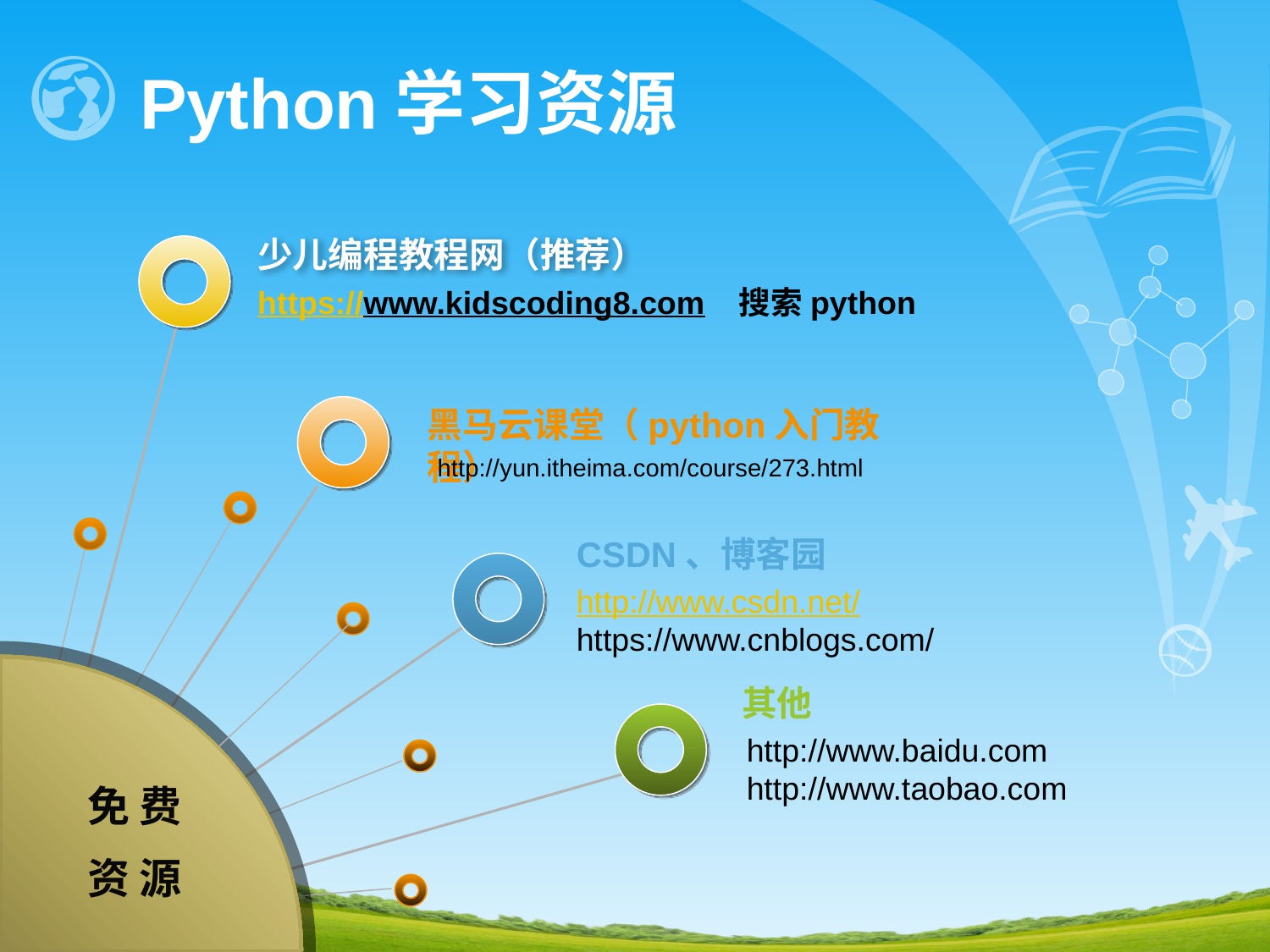

# Python学习资源
少儿编程教程网（推荐）

https://www.kidscoding8.com   搜索python

黑马云课堂（python入门教程）

http://yun.itheima.com/course/273.html

CSDN、博客园

http://www.csdn.net/
https://www.cnblogs.com/

免 费
资 源

其他

http://www.baidu.com
http://www.taobao.com